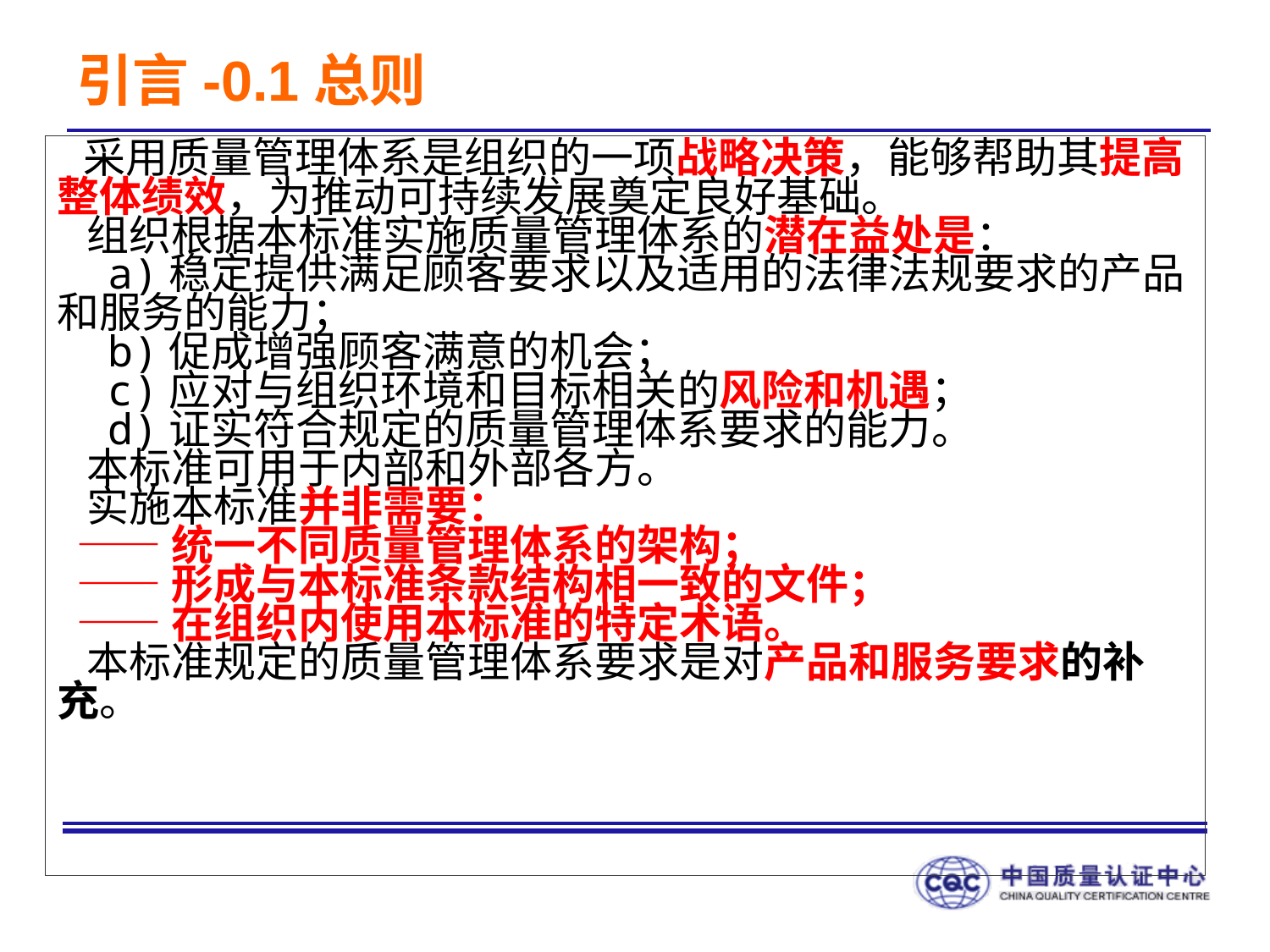

引言-0.1总则
   采用质量管理体系是组织的一项战略决策，能够帮助其提高整体绩效，为推动可持续发展奠定良好基础。
  组织根据本标准实施质量管理体系的潜在益处是：
  a)稳定提供满足顾客要求以及适用的法律法规要求的产品和服务的能力；
  b)促成增强顾客满意的机会；
  c)应对与组织环境和目标相关的风险和机遇；
  d)证实符合规定的质量管理体系要求的能力。
  本标准可用于内部和外部各方。
  实施本标准并非需要：
  ——统一不同质量管理体系的架构；
  ——形成与本标准条款结构相一致的文件；
  ——在组织内使用本标准的特定术语。
  本标准规定的质量管理体系要求是对产品和服务要求的补充。